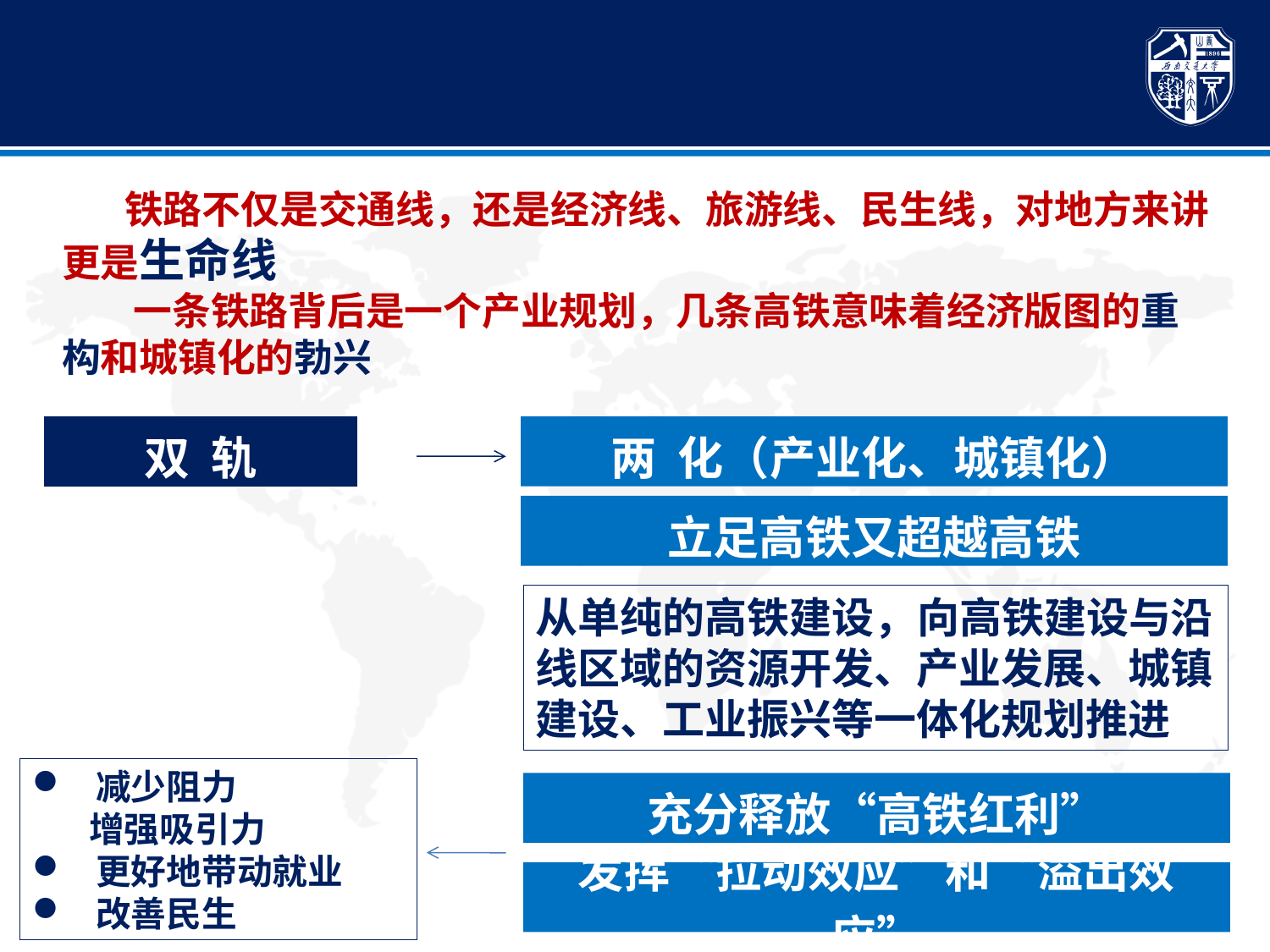

3.  铁路建设与产业化、城镇化有机结合
      铁路不仅是交通线，还是经济线、旅游线、民生线，对地方来讲更是生命线
       一条铁路背后是一个产业规划，几条高铁意味着经济版图的重构和城镇化的勃兴
双  轨
两  化（产业化、城镇化）
立足高铁又超越高铁
从单纯的高铁建设，向高铁建设与沿线区域的资源开发、产业发展、城镇建设、工业振兴等一体化规划推进
减少阻力
      增强吸引力
更好地带动就业
改善民生
充分释放“高铁红利”
发挥“拉动效应”和“溢出效应”